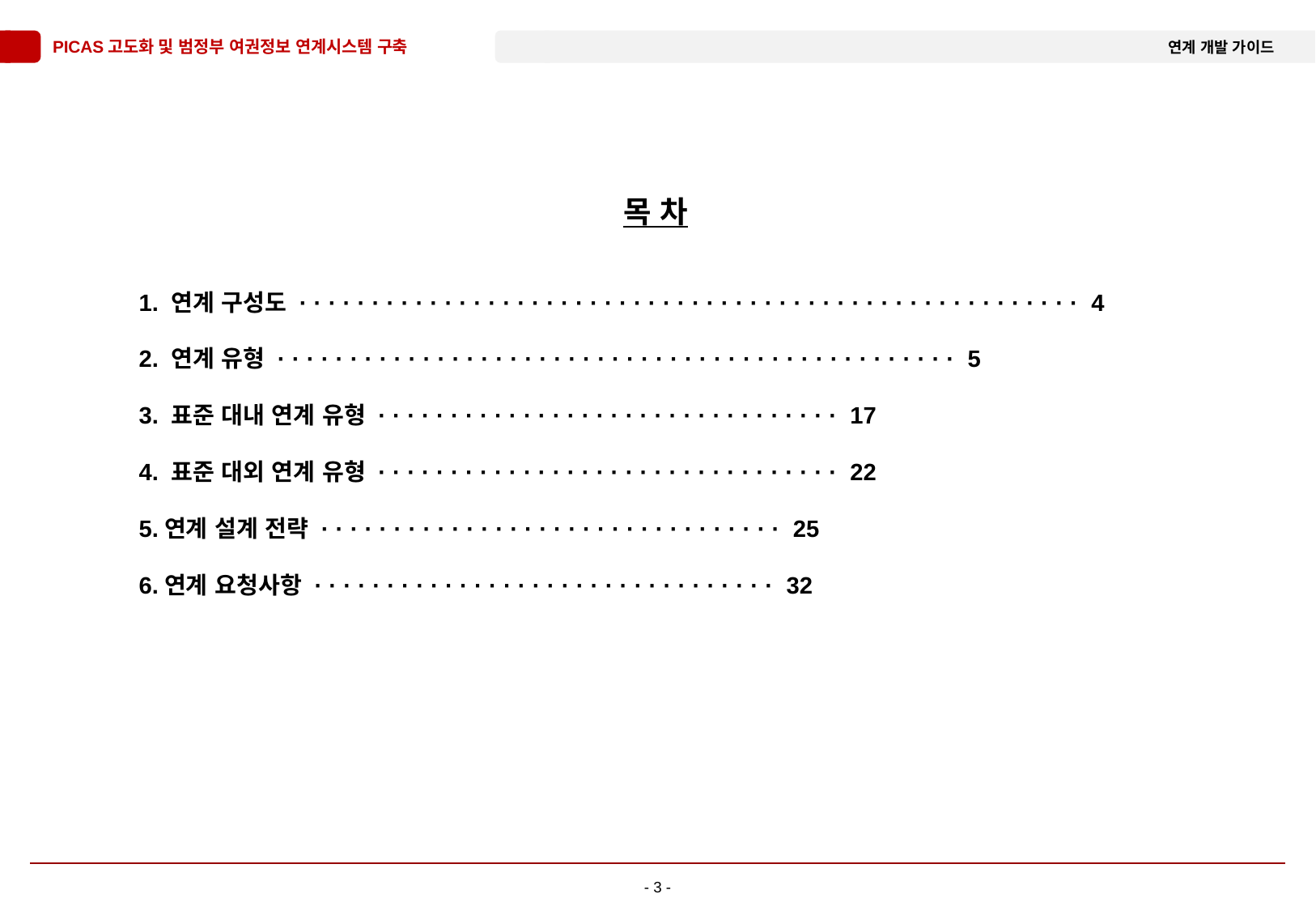

목 차
1. 연계 구성도 · · · · · · · · · · · · · · · · · · · · · · · · · · · · · · · · · · · · · · · · · · · · · · · · · · · · · ·  4
2. 연계 유형 · · · · · · · · · · · · · · · · · · · · · · · · · · · · · · · · · · · · · · · · · · · · · · ·  5
3. 표준 대내 연계 유형 · · · · · · · · · · · · · · · · · · · · · · · · · · · · · · · ·  17
4. 표준 대외 연계 유형 · · · · · · · · · · · · · · · · · · · · · · · · · · · · · · · ·  22
5.연계 설계 전략 · · · · · · · · · · · · · · · · · · · · · · · · · · · · · · · ·  25
6.연계 요청사항 · · · · · · · · · · · · · · · · · · · · · · · · · · · · · · · ·  32